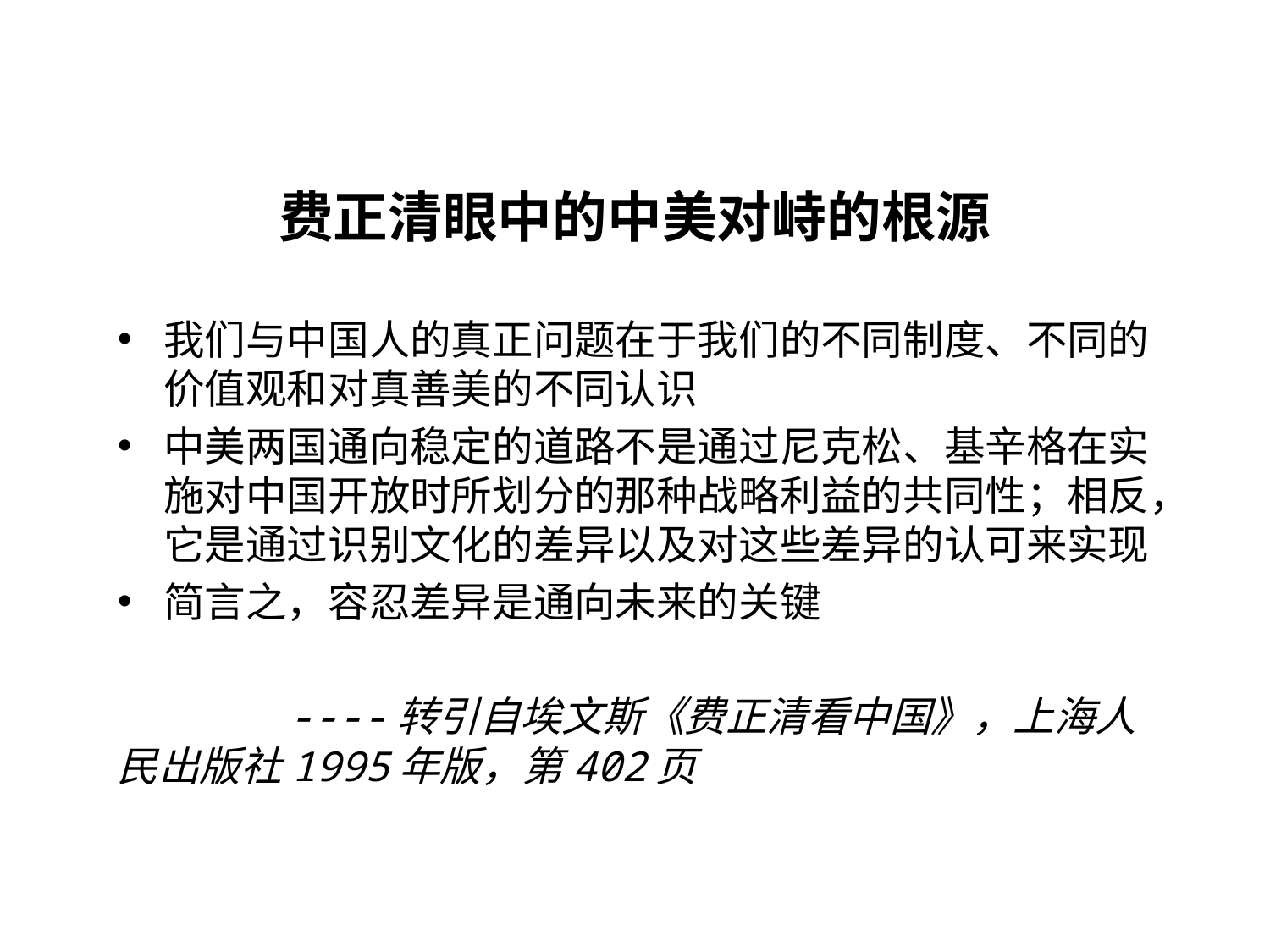

费正清眼中的中美对峙的根源

我们与中国人的真正问题在于我们的不同制度、不同的价值观和对真善美的不同认识
中美两国通向稳定的道路不是通过尼克松、基辛格在实施对中国开放时所划分的那种战略利益的共同性；相反，它是通过识别文化的差异以及对这些差异的认可来实现
简言之，容忍差异是通向未来的关键

       ----转引自埃文斯《费正清看中国》，上海人民出版社1995年版，第402页
IWEP